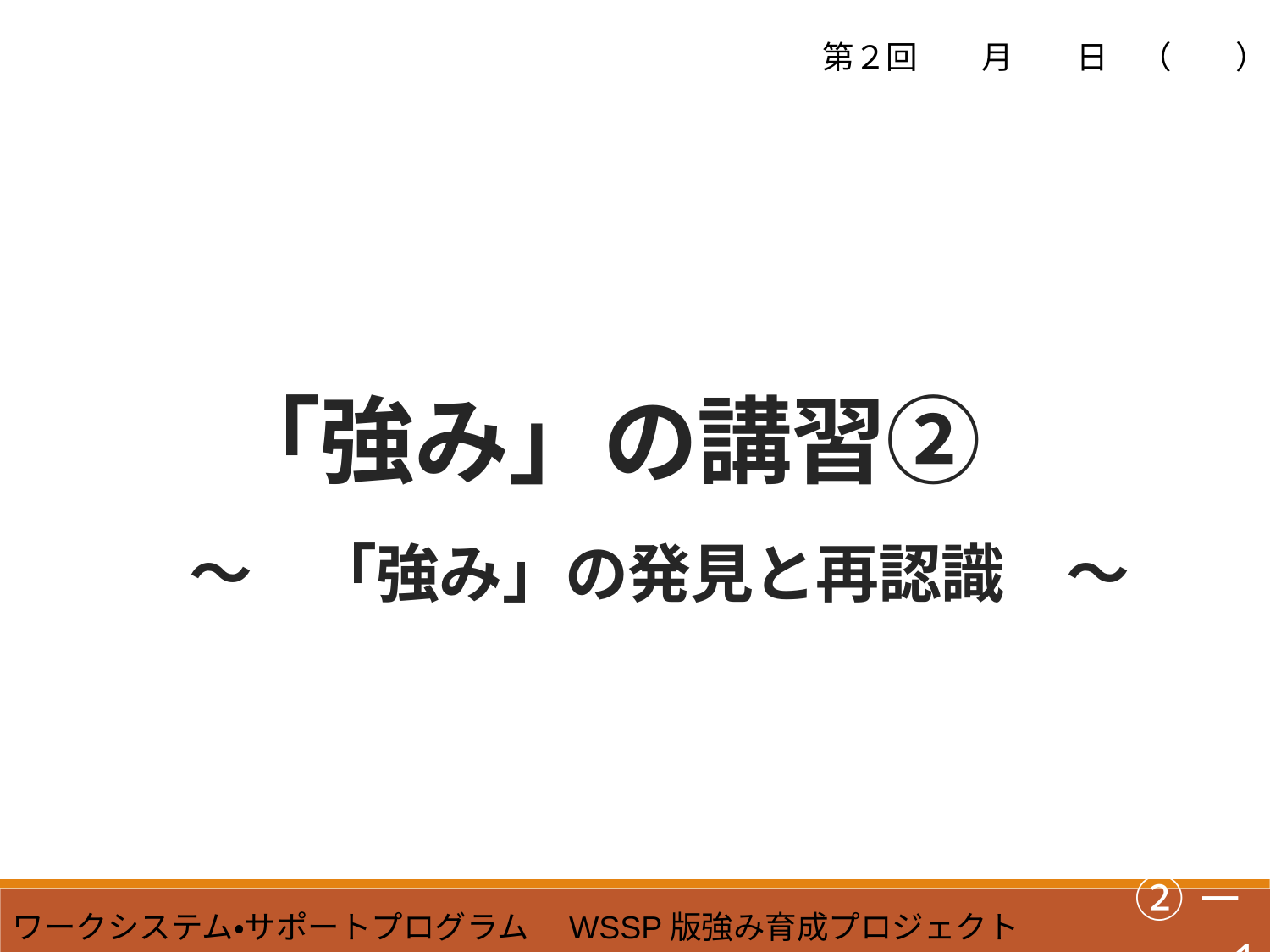

第２回　　月　　日　（　　）
# 「強み」の講習② 　　～　「強み」の発見と再認識　～
ワークシステム・サポートプログラム　WSSP版強み育成プロジェクト
②－1